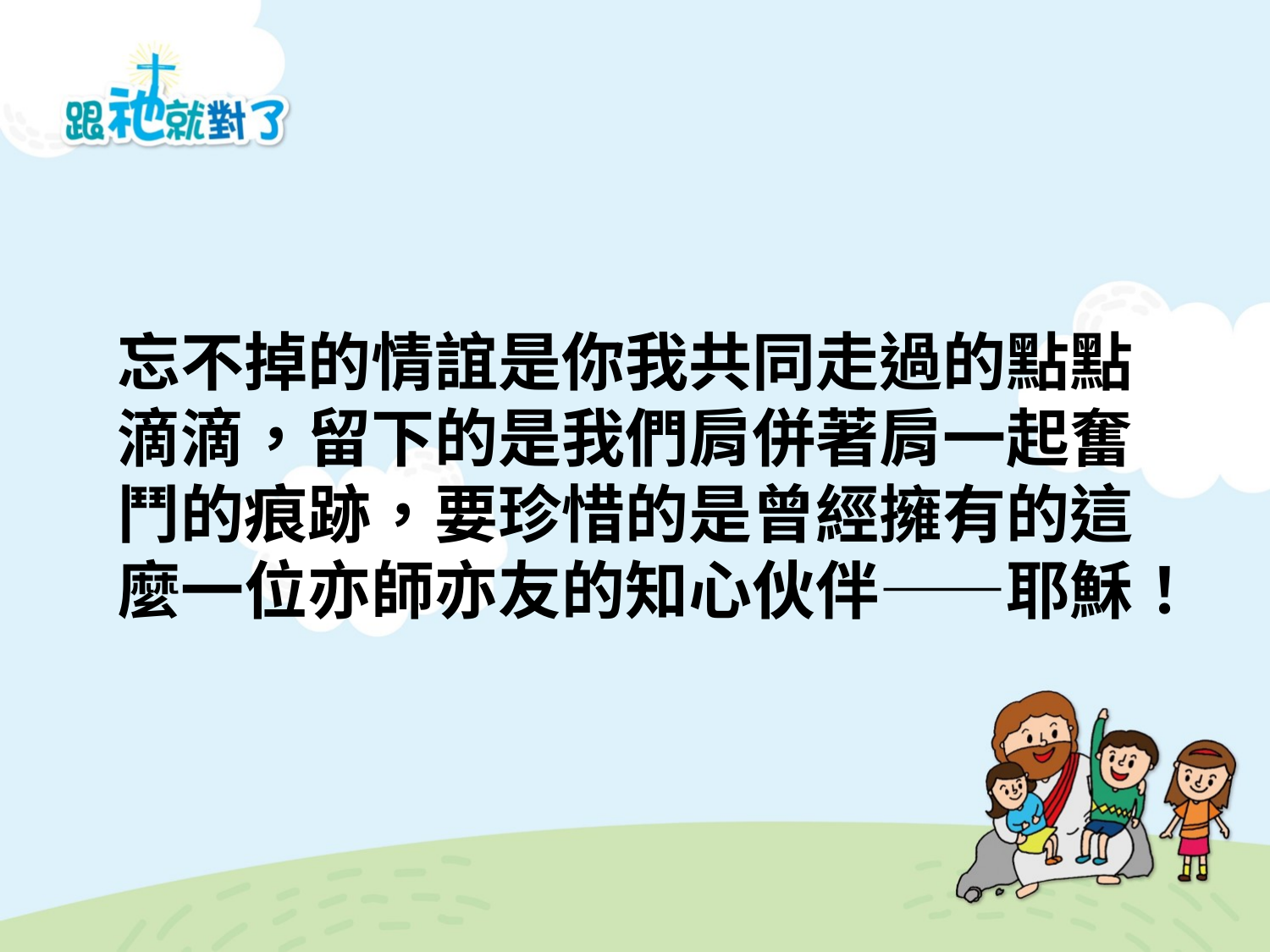

忘不掉的情誼是你我共同走過的點點滴滴，留下的是我們肩併著肩一起奮鬥的痕跡，要珍惜的是曾經擁有的這麼一位亦師亦友的知心伙伴——耶穌！